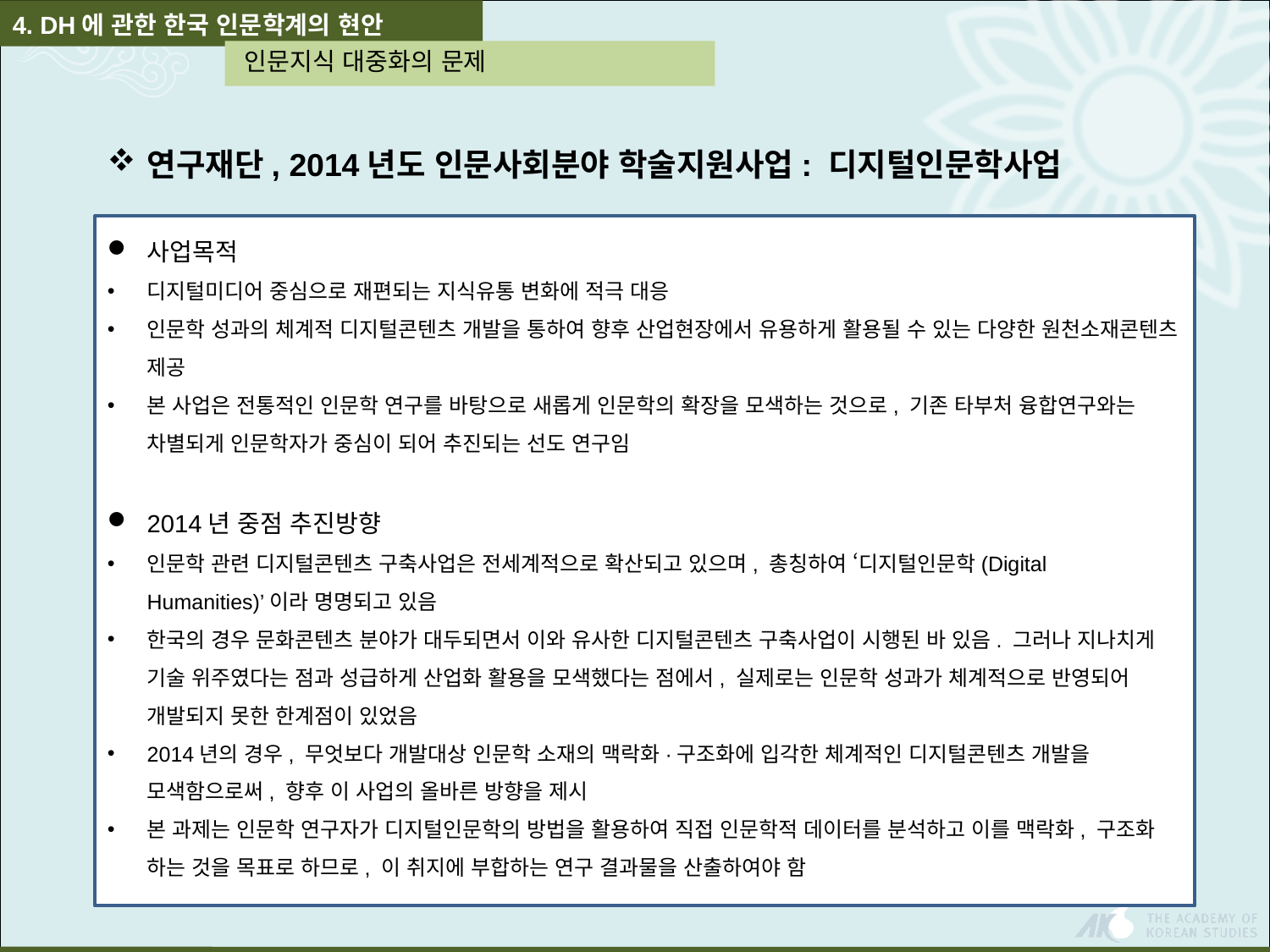

4. DH에 관한 한국 인문학계의 현안
 인문지식 대중화의 문제

연구재단, 2014년도 인문사회분야 학술지원사업: 디지털인문학사업

사업목적
디지털미디어 중심으로 재편되는 지식유통 변화에 적극 대응
인문학 성과의 체계적 디지털콘텐츠 개발을 통하여 향후 산업현장에서 유용하게 활용될 수 있는 다양한 원천소재콘텐츠 제공
본 사업은 전통적인 인문학 연구를 바탕으로 새롭게 인문학의 확장을 모색하는 것으로, 기존 타부처 융합연구와는 차별되게 인문학자가 중심이 되어 추진되는 선도 연구임

2014년 중점 추진방향
인문학 관련 디지털콘텐츠 구축사업은 전세계적으로 확산되고 있으며, 총칭하여 ‘디지털인문학(Digital Humanities)’이라 명명되고 있음
한국의 경우 문화콘텐츠 분야가 대두되면서 이와 유사한 디지털콘텐츠 구축사업이 시행된 바 있음. 그러나 지나치게 기술 위주였다는 점과 성급하게 산업화 활용을 모색했다는 점에서, 실제로는 인문학 성과가 체계적으로 반영되어 개발되지 못한 한계점이 있었음
2014년의 경우, 무엇보다 개발대상 인문학 소재의 맥락화·구조화에 입각한 체계적인 디지털콘텐츠 개발을 모색함으로써, 향후 이 사업의 올바른 방향을 제시
본 과제는 인문학 연구자가 디지털인문학의 방법을 활용하여 직접 인문학적 데이터를 분석하고 이를 맥락화, 구조화 하는 것을 목표로 하므로, 이 취지에 부합하는 연구 결과물을 산출하여야 함